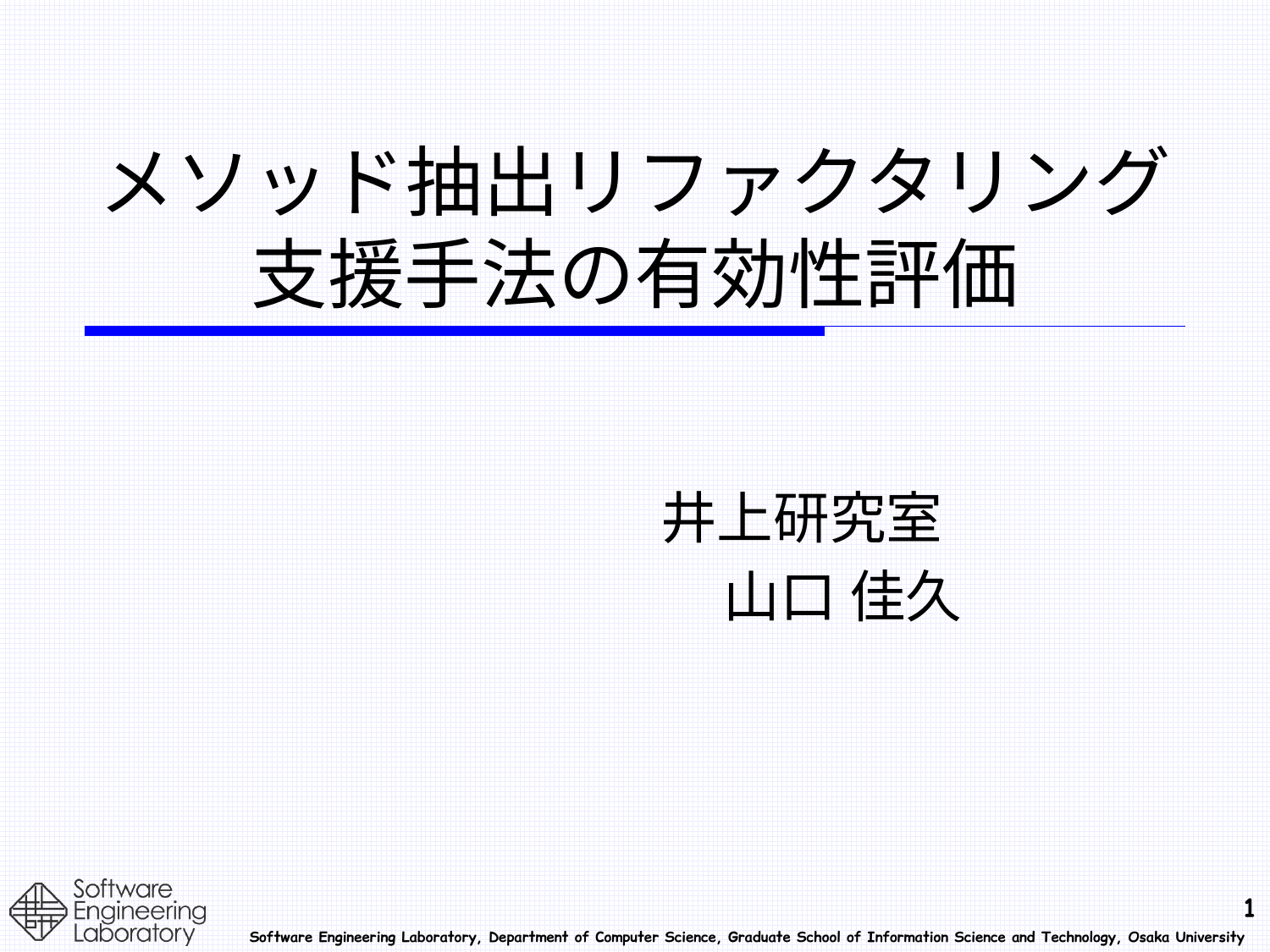

# メソッド抽出リファクタリング 支援手法の有効性評価
井上研究室
 山口 佳久
1